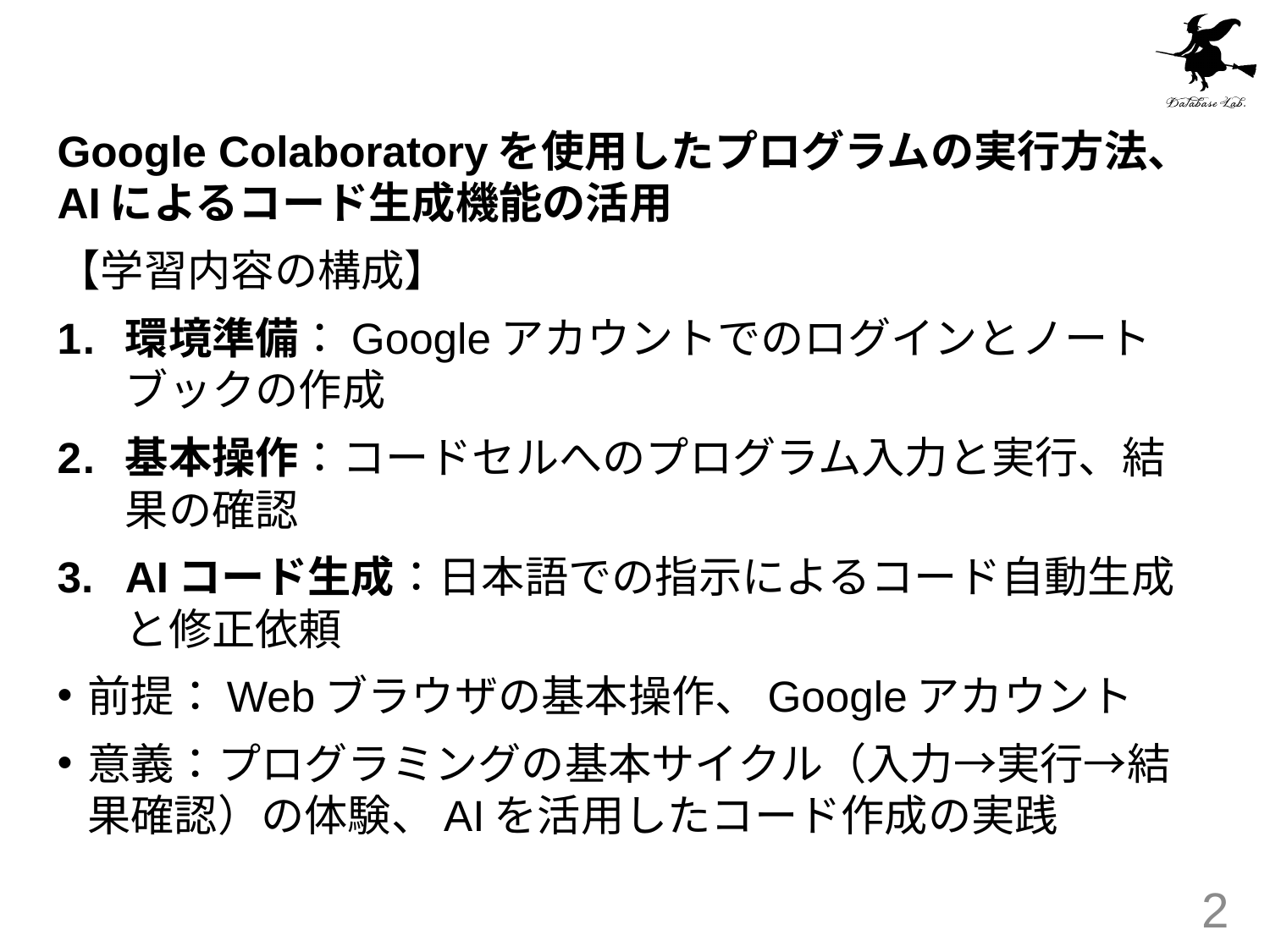

#
Google Colaboratoryを使用したプログラムの実行方法、AIによるコード生成機能の活用
【学習内容の構成】
環境準備：Googleアカウントでのログインとノートブックの作成
基本操作：コードセルへのプログラム入力と実行、結果の確認
AIコード生成：日本語での指示によるコード自動生成と修正依頼
前提：Webブラウザの基本操作、Googleアカウント
意義：プログラミングの基本サイクル（入力→実行→結果確認）の体験、AIを活用したコード作成の実践

2